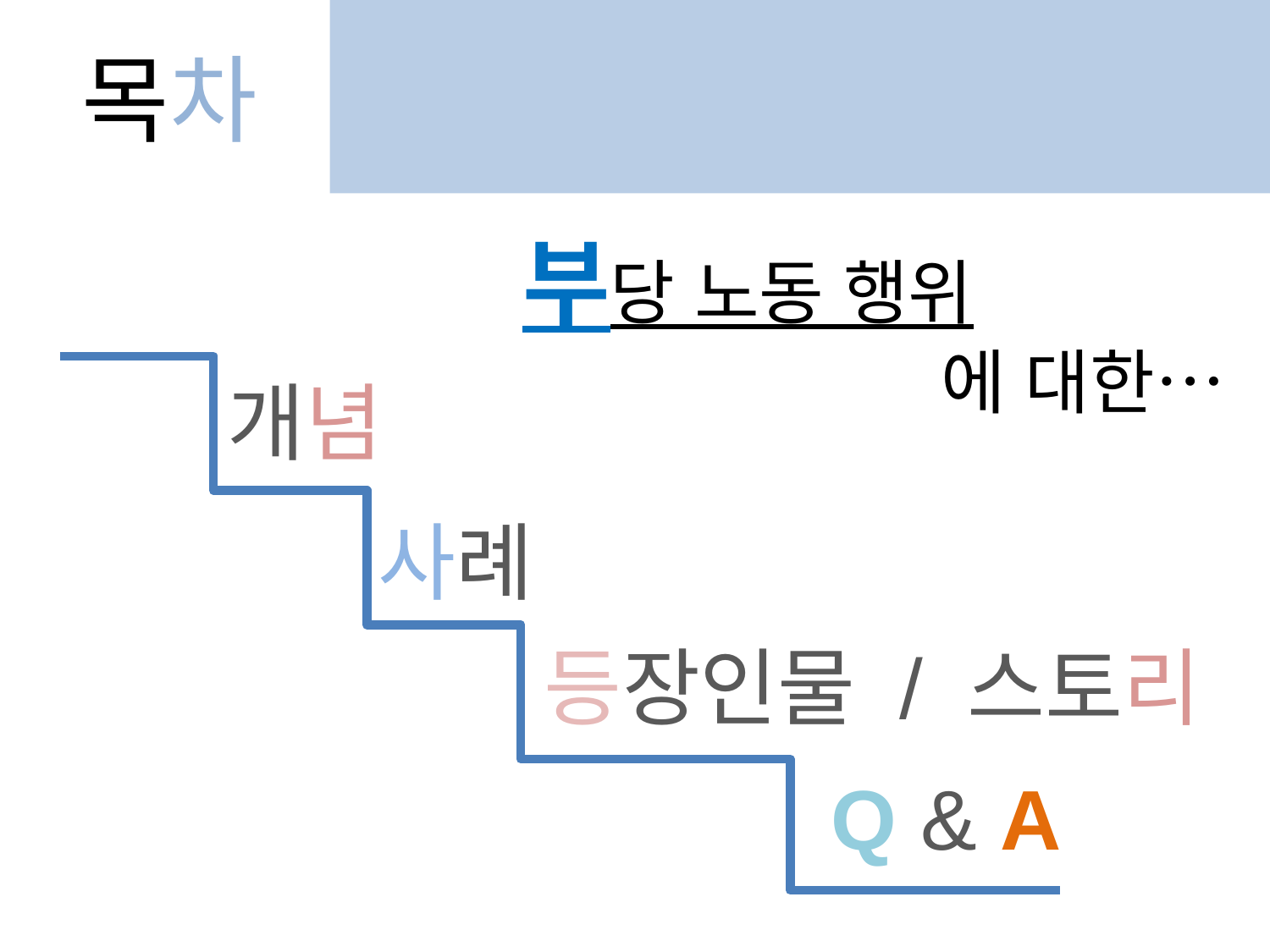

# 목차
부당 노동 행위
에 대한…
개념
사례
등장인물 / 스토리
Q & A